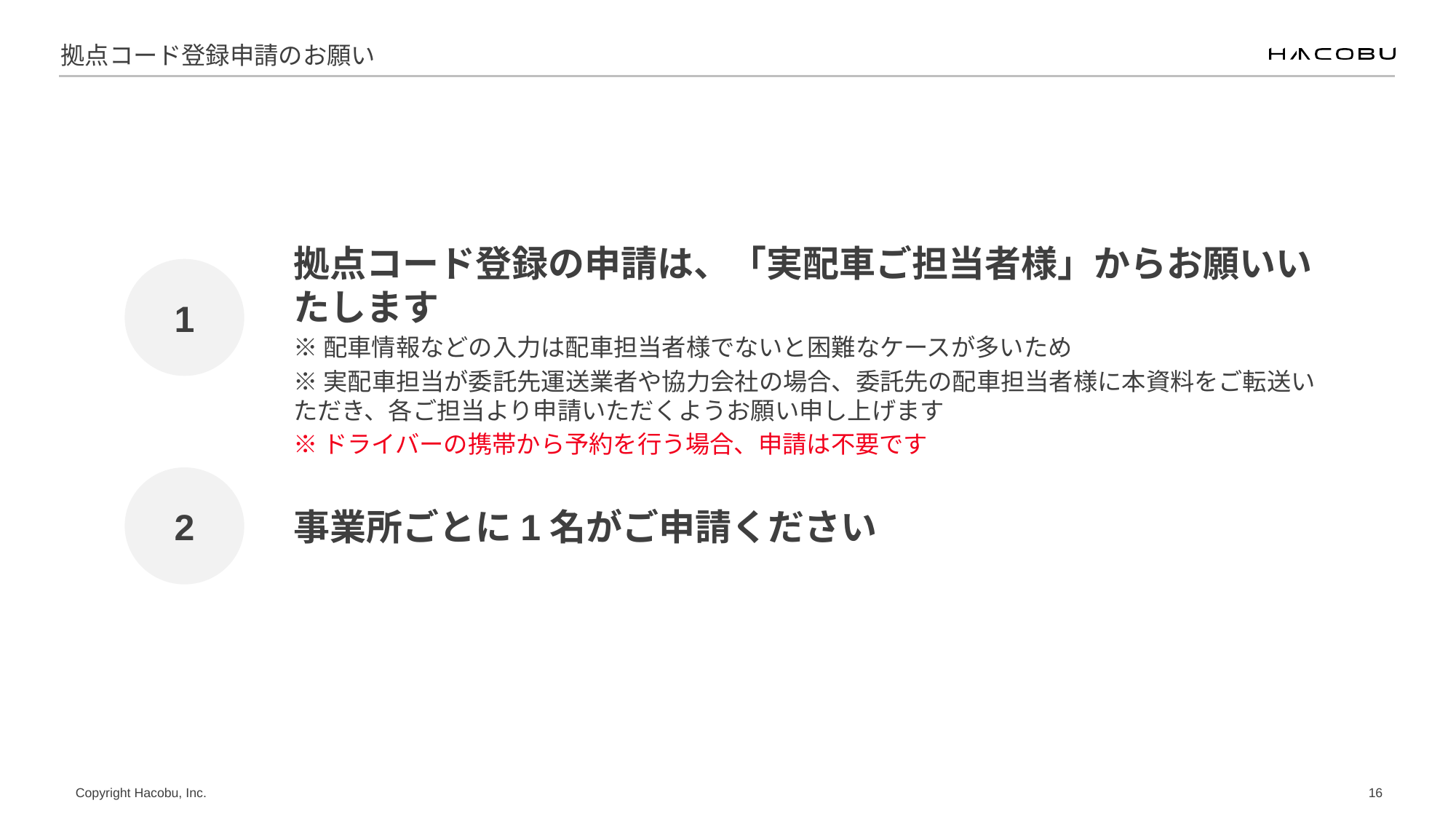

# 拠点コード登録申請のお願い
拠点コード登録の申請は、「実配車ご担当者様」からお願いいたします
※配車情報などの入力は配車担当者様でないと困難なケースが多いため
※実配車担当が委託先運送業者や協力会社の場合、委託先の配車担当者様に本資料をご転送いただき、各ご担当より申請いただくようお願い申し上げます
※ドライバーの携帯から予約を行う場合、申請は不要です
1
2
事業所ごとに1名がご申請ください